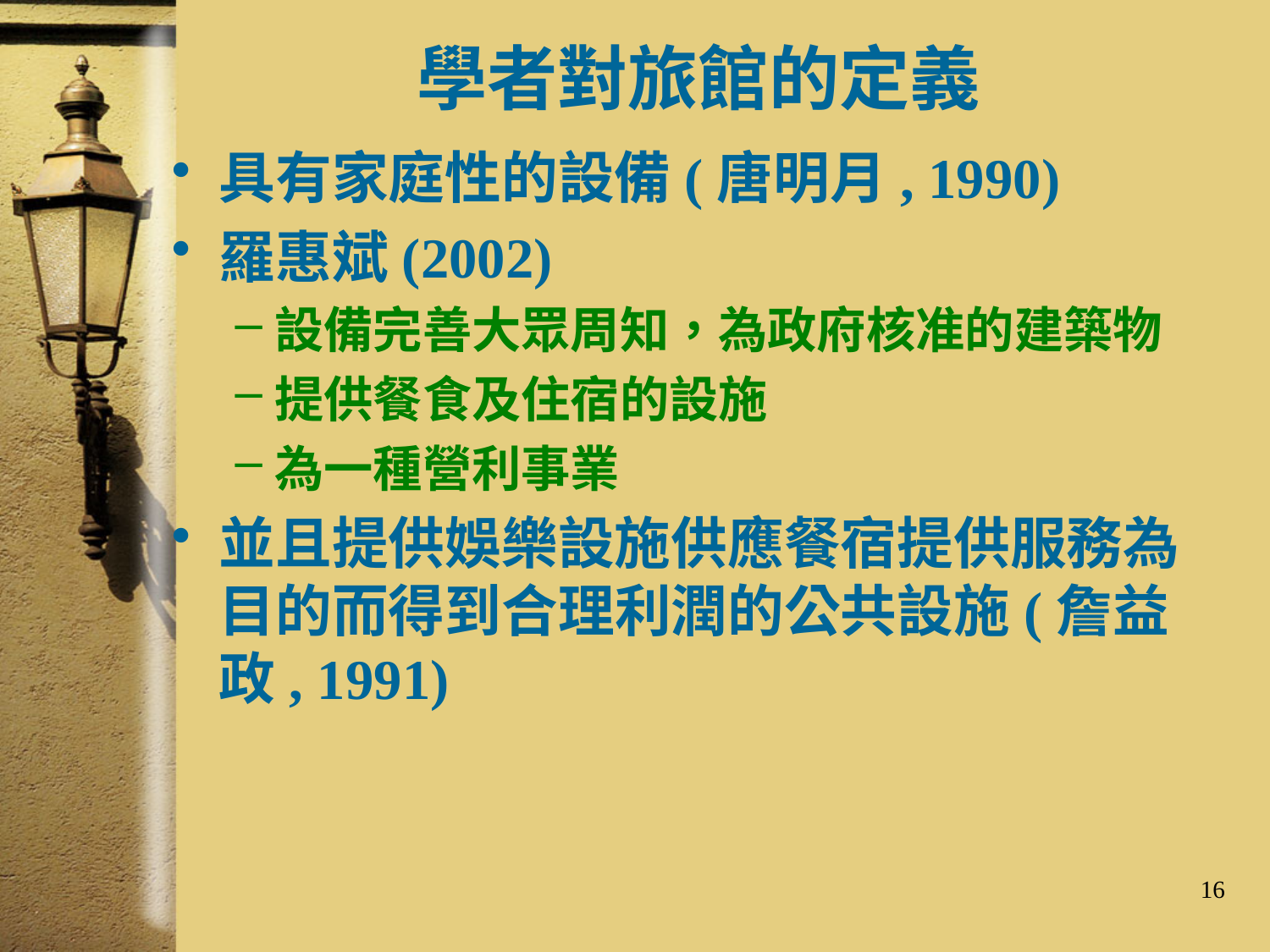

# 學者對旅館的定義
具有家庭性的設備(唐明月, 1990)
羅惠斌(2002)
設備完善大眾周知，為政府核准的建築物
提供餐食及住宿的設施
為一種營利事業
並且提供娛樂設施供應餐宿提供服務為目的而得到合理利潤的公共設施(詹益政, 1991)
16